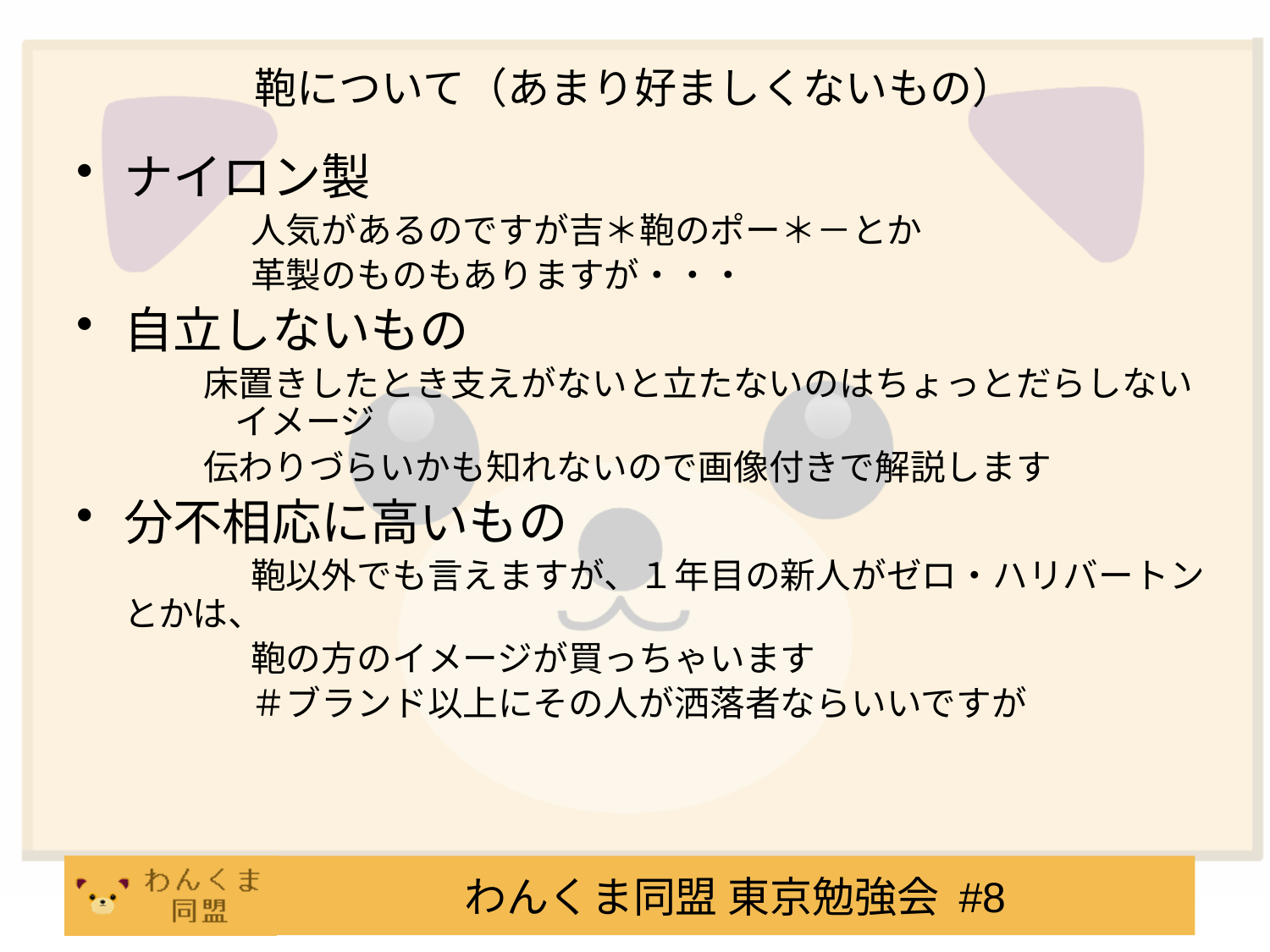

# 鞄について（あまり好ましくないもの）
ナイロン製
		人気があるのですが吉＊鞄のポー＊－とか
		革製のものもありますが・・・
自立しないもの
床置きしたとき支えがないと立たないのはちょっとだらしないイメージ
伝わりづらいかも知れないので画像付きで解説します
分不相応に高いもの
		鞄以外でも言えますが、１年目の新人がゼロ・ハリバートンとかは、
		鞄の方のイメージが買っちゃいます
		＃ブランド以上にその人が洒落者ならいいですが